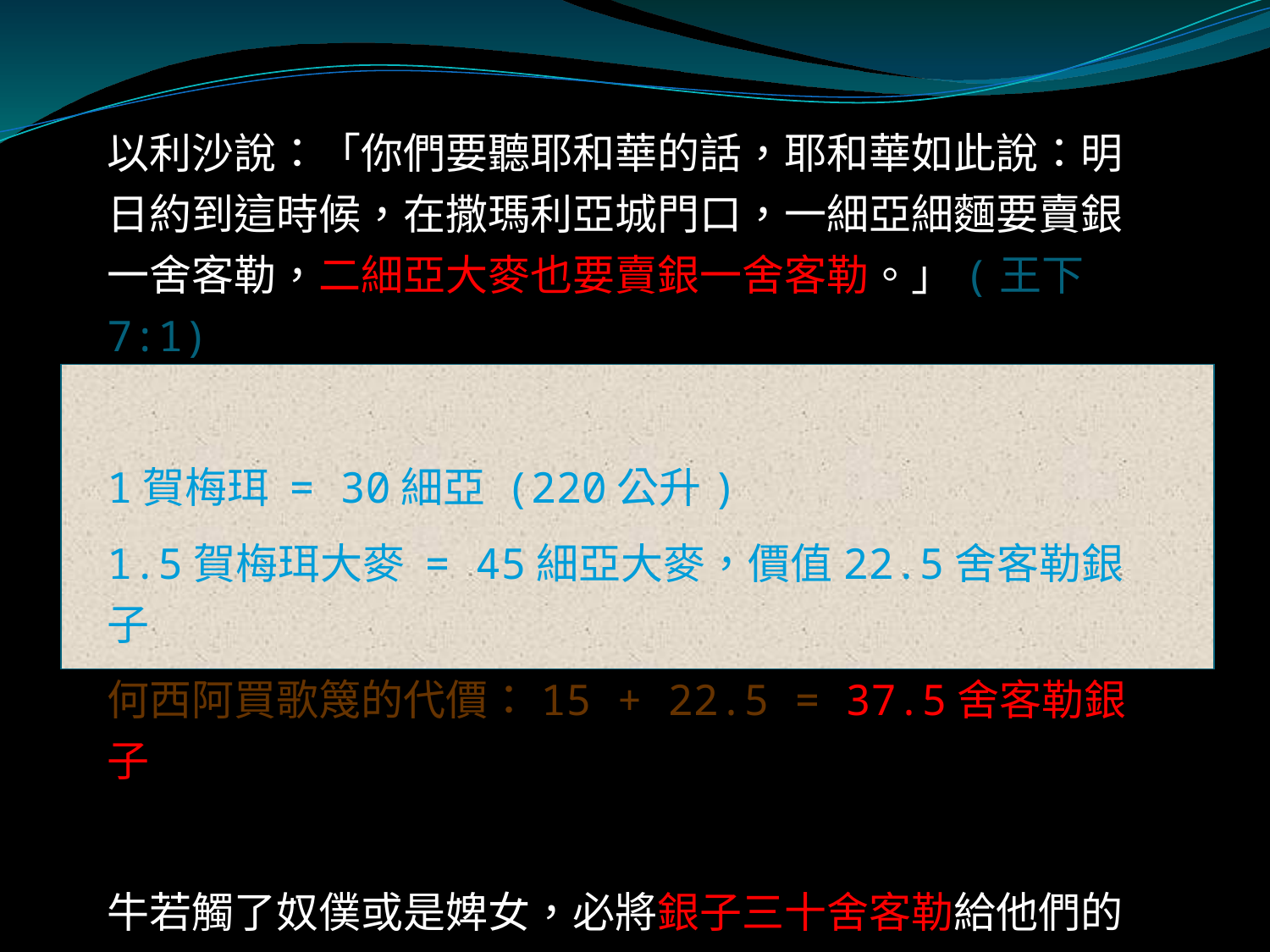

以利沙說：「你們要聽耶和華的話，耶和華如此說：明日約到這時候，在撒瑪利亞城門口，一細亞細麵要賣銀一舍客勒，二細亞大麥也要賣銀一舍客勒。」(王下7:1)

1賀梅珥 = 30細亞 (220公升)
1.5賀梅珥大麥 = 45細亞大麥，價值22.5舍客勒銀子
何西阿買歌篾的代價：15 + 22.5 = 37.5舍客勒銀子

牛若觸了奴僕或是婢女，必將銀子三十舍客勒給他們的主人，也要用石頭把牛打死。(出21:32)